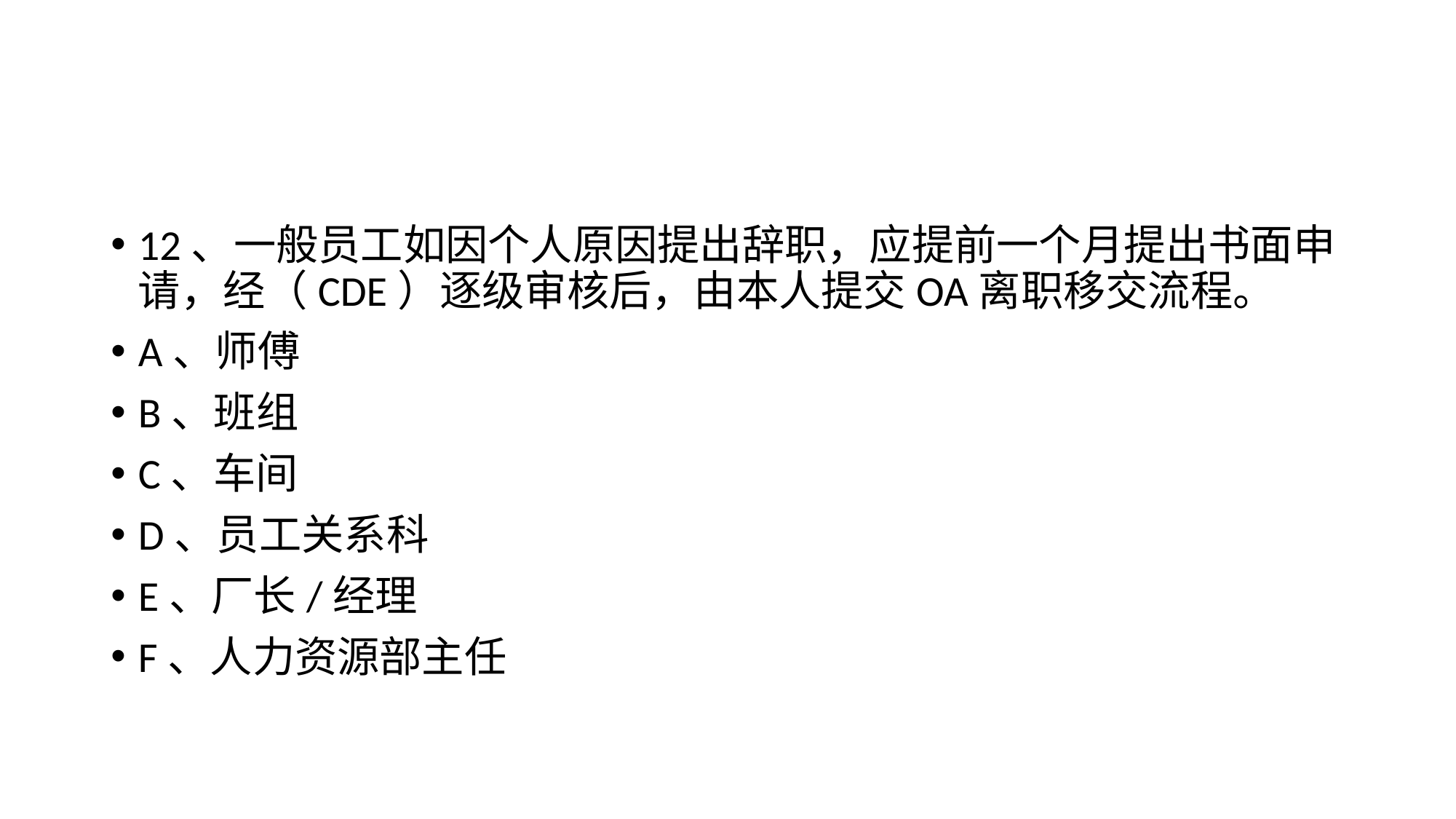

#
12、一般员工如因个人原因提出辞职，应提前一个月提出书面申请，经（CDE）逐级审核后，由本人提交OA离职移交流程。
A、师傅
B、班组
C、车间
D、员工关系科
E、厂长/经理
F、人力资源部主任